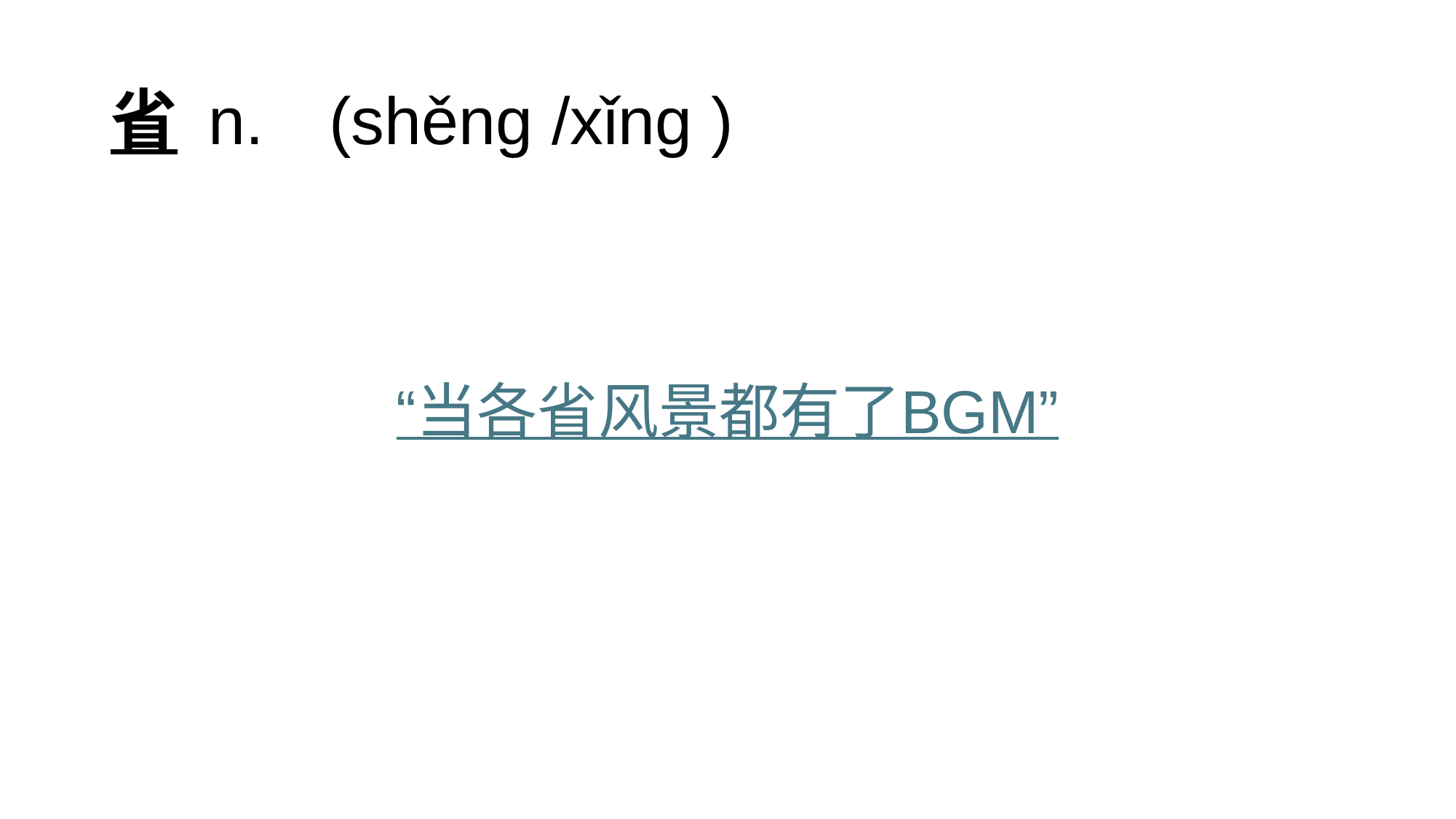

# 省 n.	(shěng /xǐng )
“当各省风景都有了BGM”